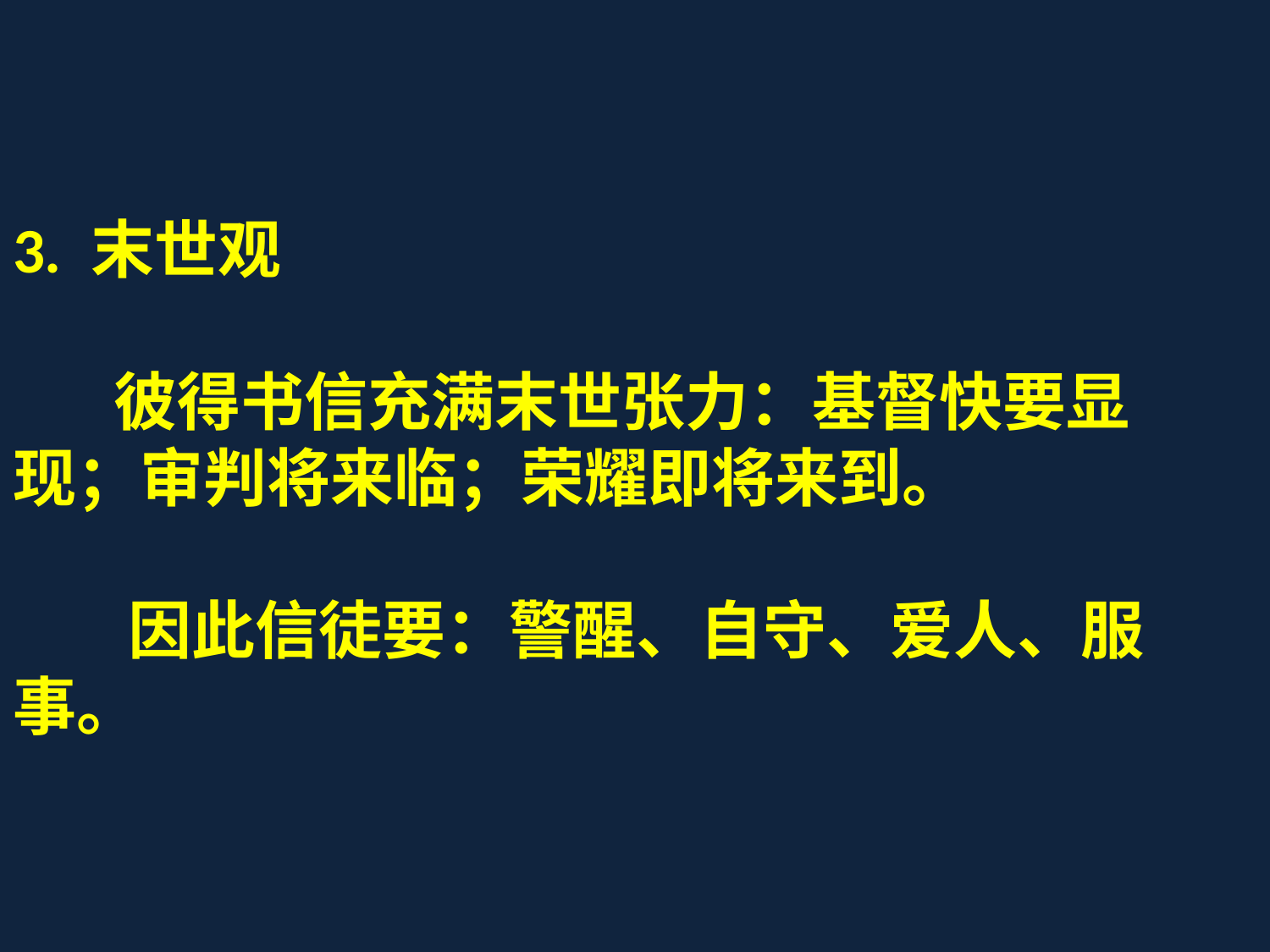

3. 末世观

      彼得书信充满末世张力：基督快要显现；审判将来临；荣耀即将来到。

       因此信徒要：警醒、自守、爱人、服事。